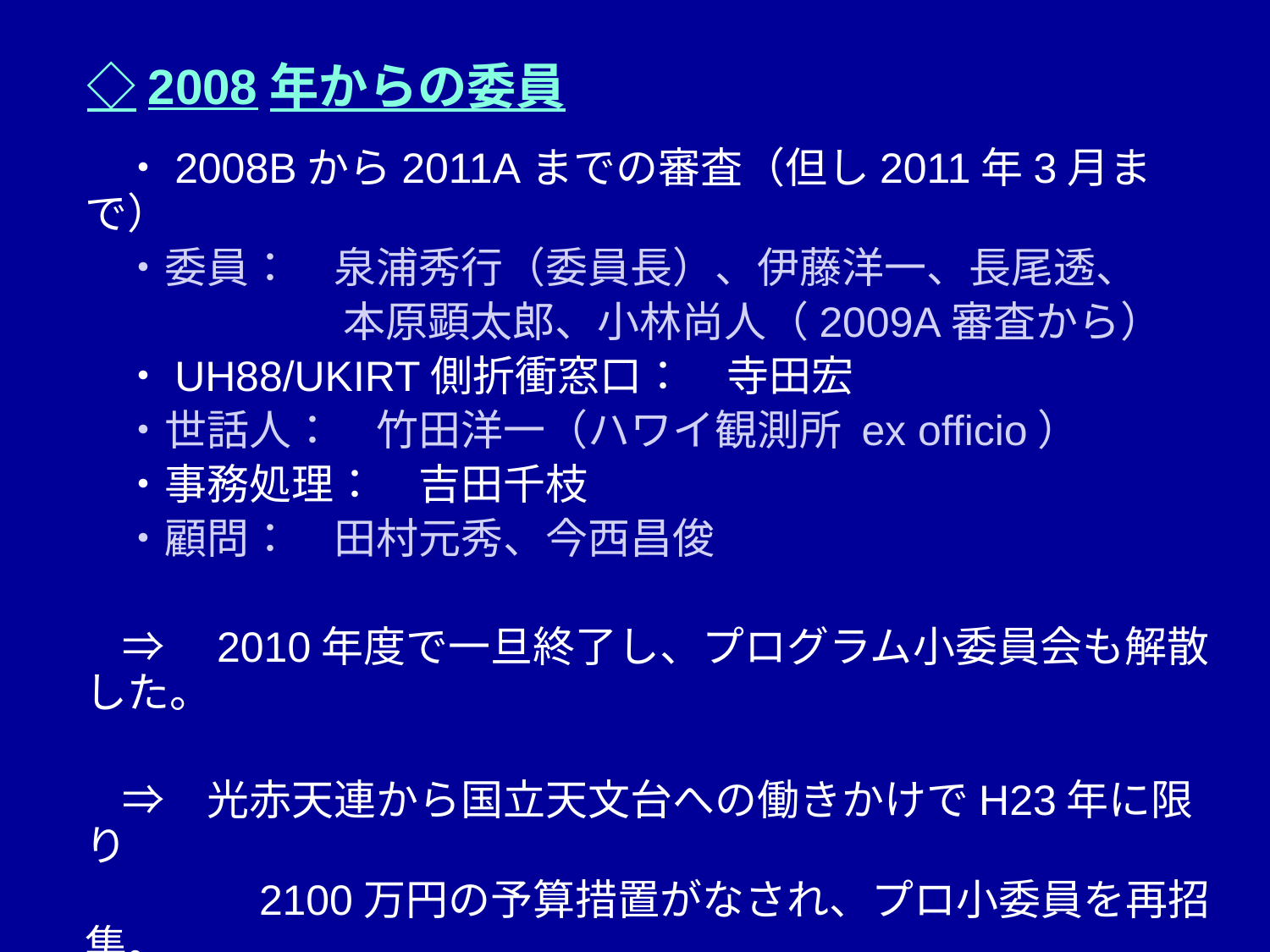

◇2008年からの委員

　　・2008Bから2011Aまでの審査（但し2011年3月まで）
　　・委員：　泉浦秀行（委員長）、伊藤洋一、長尾透、
　 　　　　　　本原顕太郎、小林尚人（2009A審査から）
　　・UH88/UKIRT側折衝窓口：　寺田宏
　　・世話人：　竹田洋一（ハワイ観測所 ex officio）
　　・事務処理：　吉田千枝
　　・顧問：　田村元秀、今西昌俊

　　⇒　2010年度で一旦終了し、プログラム小委員会も解散した。

　　⇒　光赤天連から国立天文台への働きかけでH23年に限り
　　　　　2100万円の予算措置がなされ、プロ小委員を再招集。
           2011B(Aug-Jan)+2012A（Feb-Mar)審査。